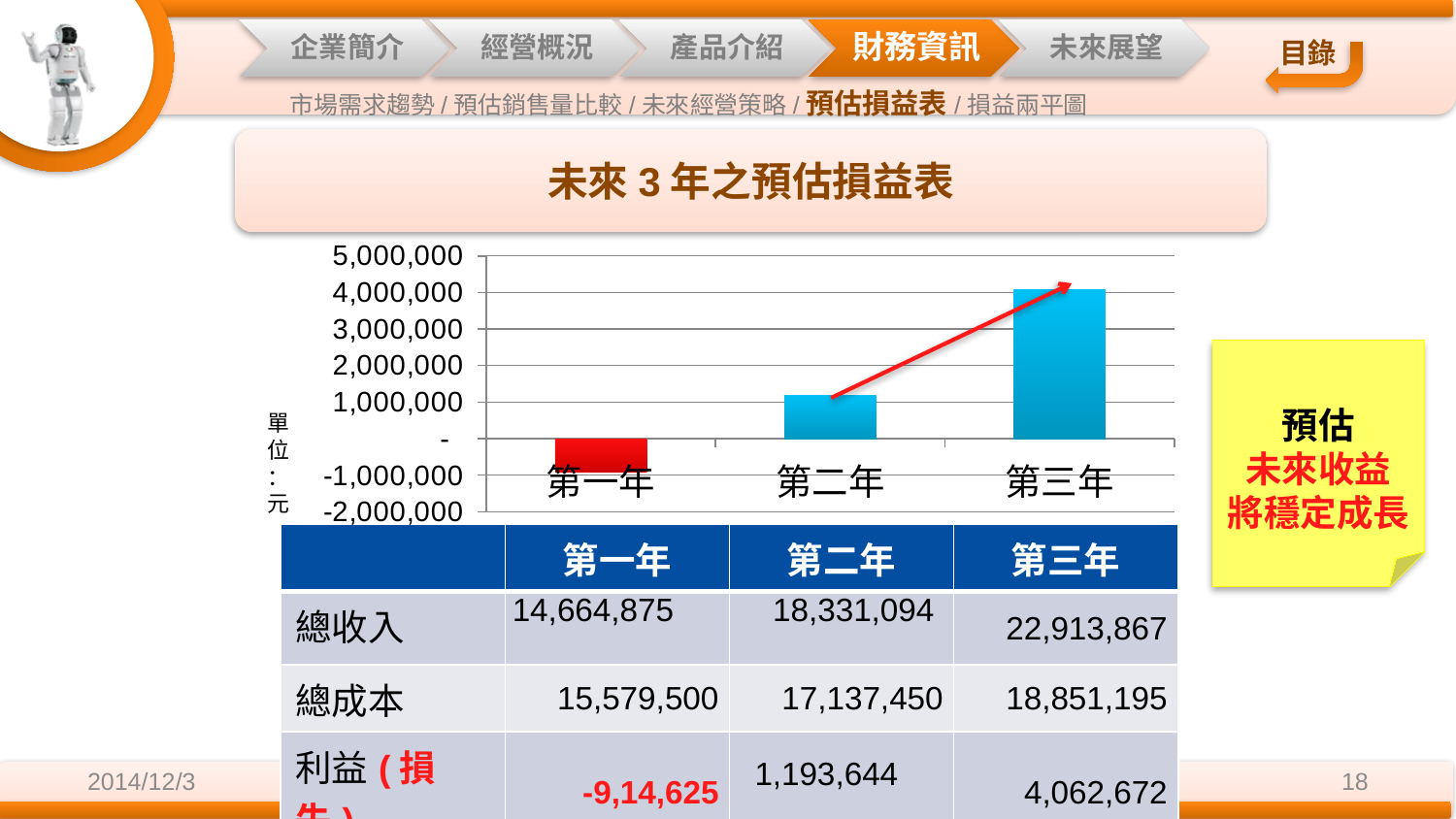

市場需求趨勢/預估銷售量比較/未來經營策略/預估損益表/損益兩平圖
未來3年之預估損益表

### Chart

| Category | 數列 1 |
|---|---|
| 第一年 | -914625.0 |
| 第二年 | 1193643.75 |
| 第三年 | 4062672.1875 |
預估
未來收益
將穩定成長
單
位
：
元
|  | 第一年 | 第二年 | 第三年 |
| --- | --- | --- | --- |
| 總收入 | 14,664,875 | 18,331,094 | 22,913,867 |
| 總成本 | 15,579,500 | 17,137,450 | 18,851,195 |
| 利益(損失) | -9,14,625 | 1,193,644 | 4,062,672 |
2014/12/3
18